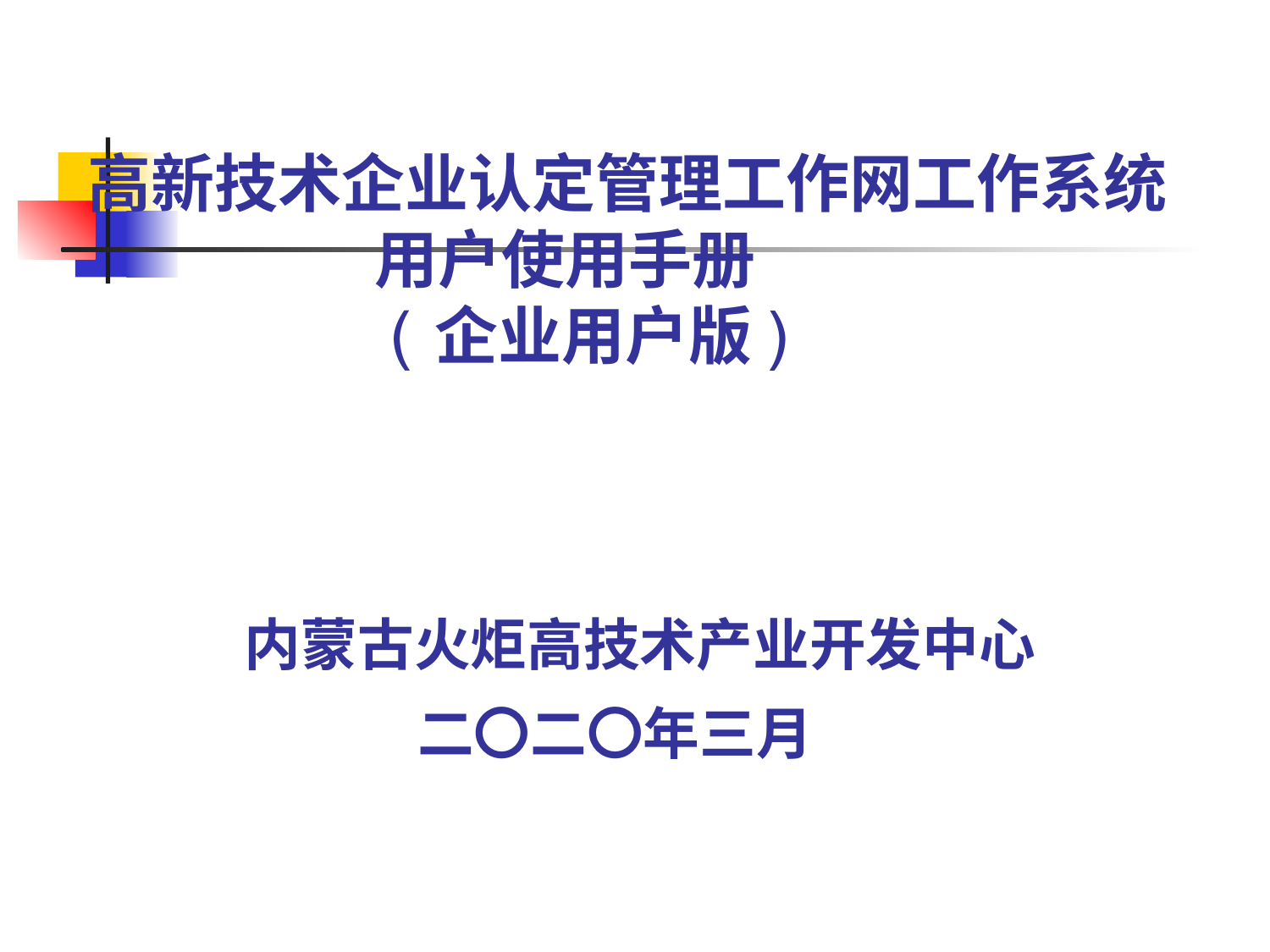

# 高新技术企业认定管理工作网工作系统 用户使用手册 (企业用户版)
     内蒙古火炬高技术产业开发中心
                 二〇二〇年三月